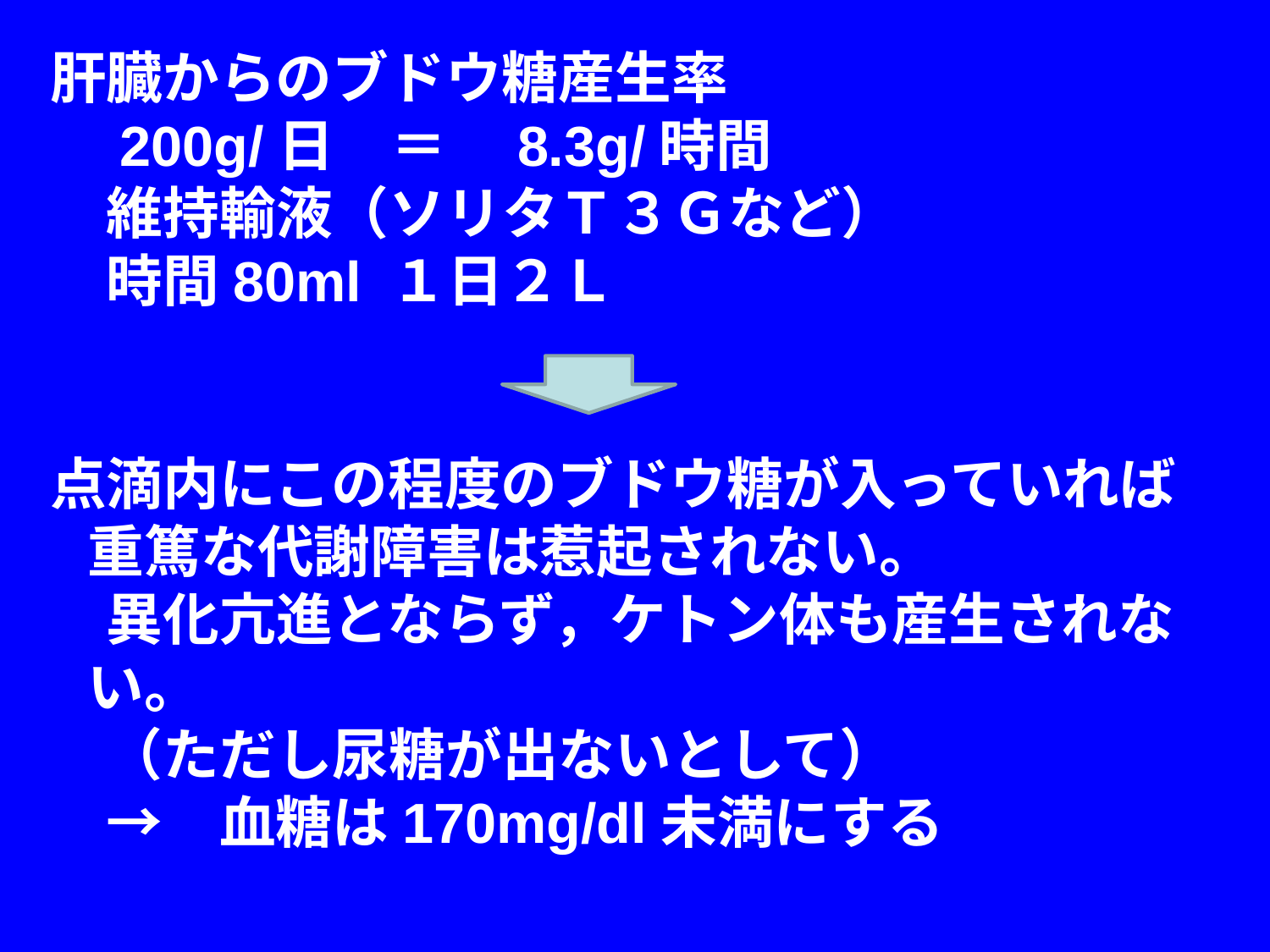

肝臓からのブドウ糖産生率
　200g/日　＝　8.3g/時間
　維持輸液（ソリタＴ３Ｇなど）
　時間80ml １日２Ｌ

点滴内にこの程度のブドウ糖が入っていれば重篤な代謝障害は惹起されない。
　異化亢進とならず，ケトン体も産生されない。
　（ただし尿糖が出ないとして）
　→　血糖は170mg/dl未満にする